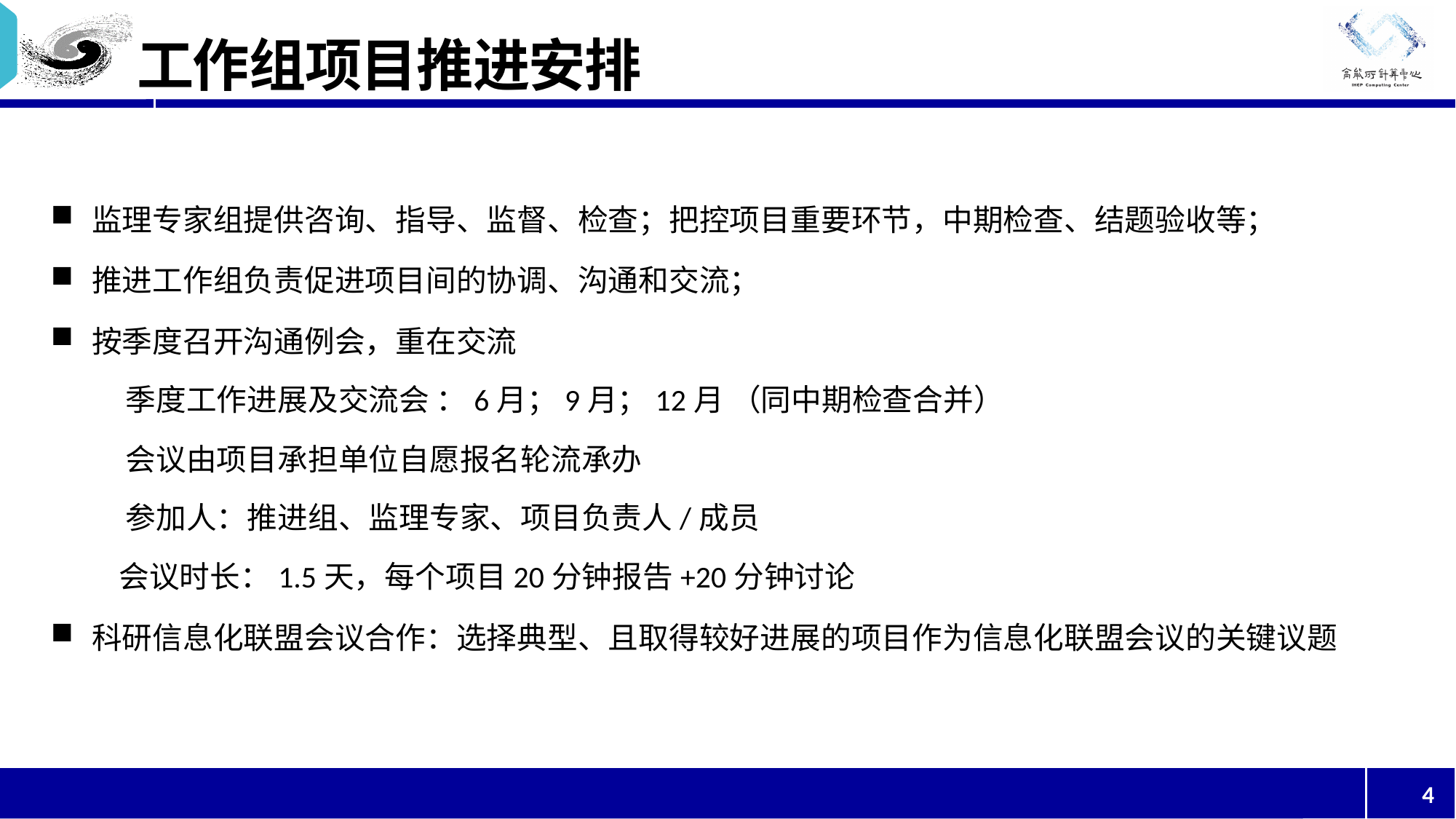

# 工作组项目推进安排

监理专家组提供咨询、指导、监督、检查；把控项目重要环节，中期检查、结题验收等；
推进工作组负责促进项目间的协调、沟通和交流；
按季度召开沟通例会，重在交流
      季度工作进展及交流会 ：6月；9月；12月 （同中期检查合并）
      会议由项目承担单位自愿报名轮流承办
      参加人：推进组、监理专家、项目负责人/成员
     会议时长：1.5天，每个项目20分钟报告+20分钟讨论
科研信息化联盟会议合作：选择典型、且取得较好进展的项目作为信息化联盟会议的关键议题